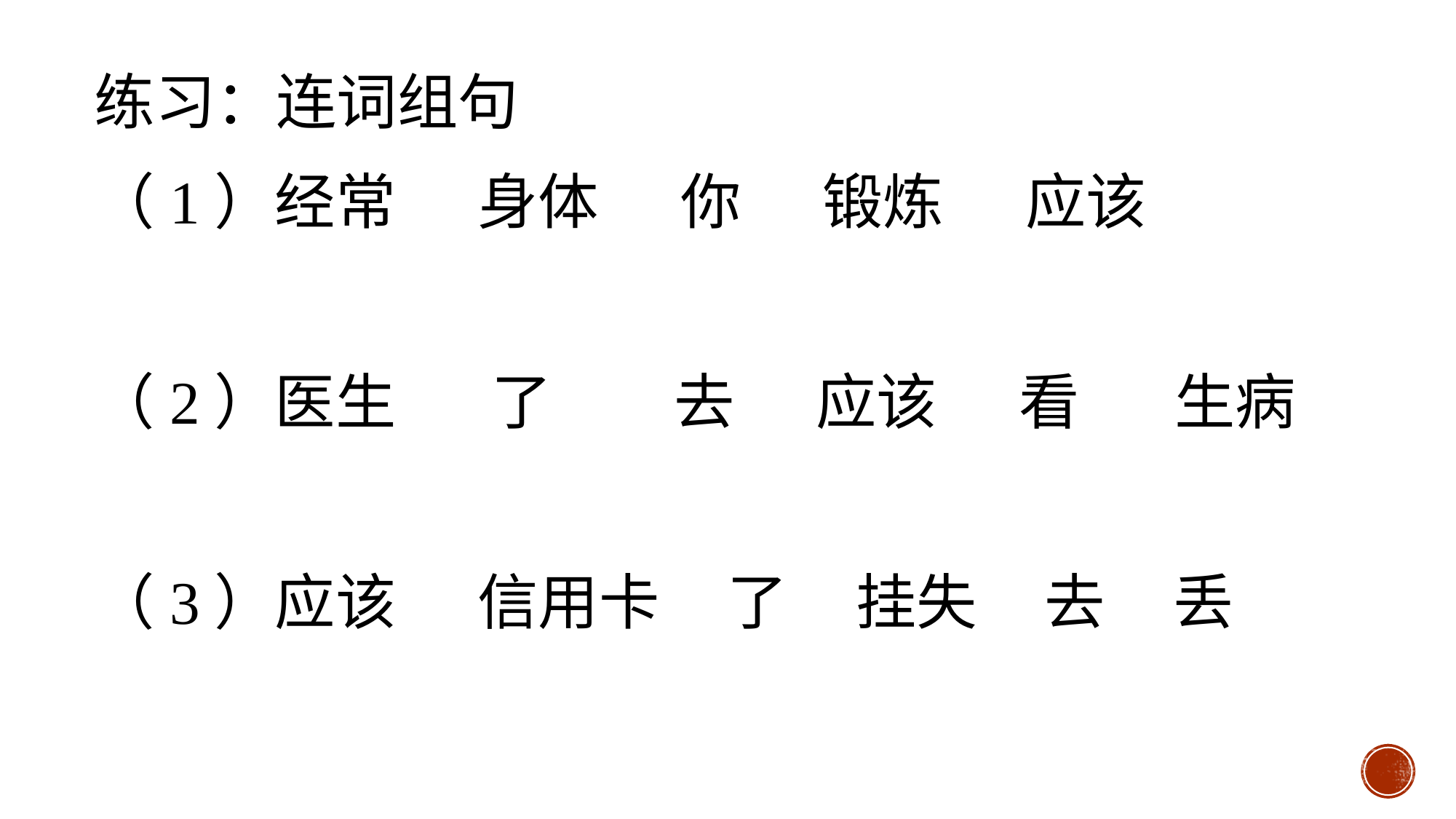

练习：连词组句
（1）经常      身体      你      锻炼      应该

（2）医生       了         去      应该      看       生病

（3）应该      信用卡     了     挂失     去     丢